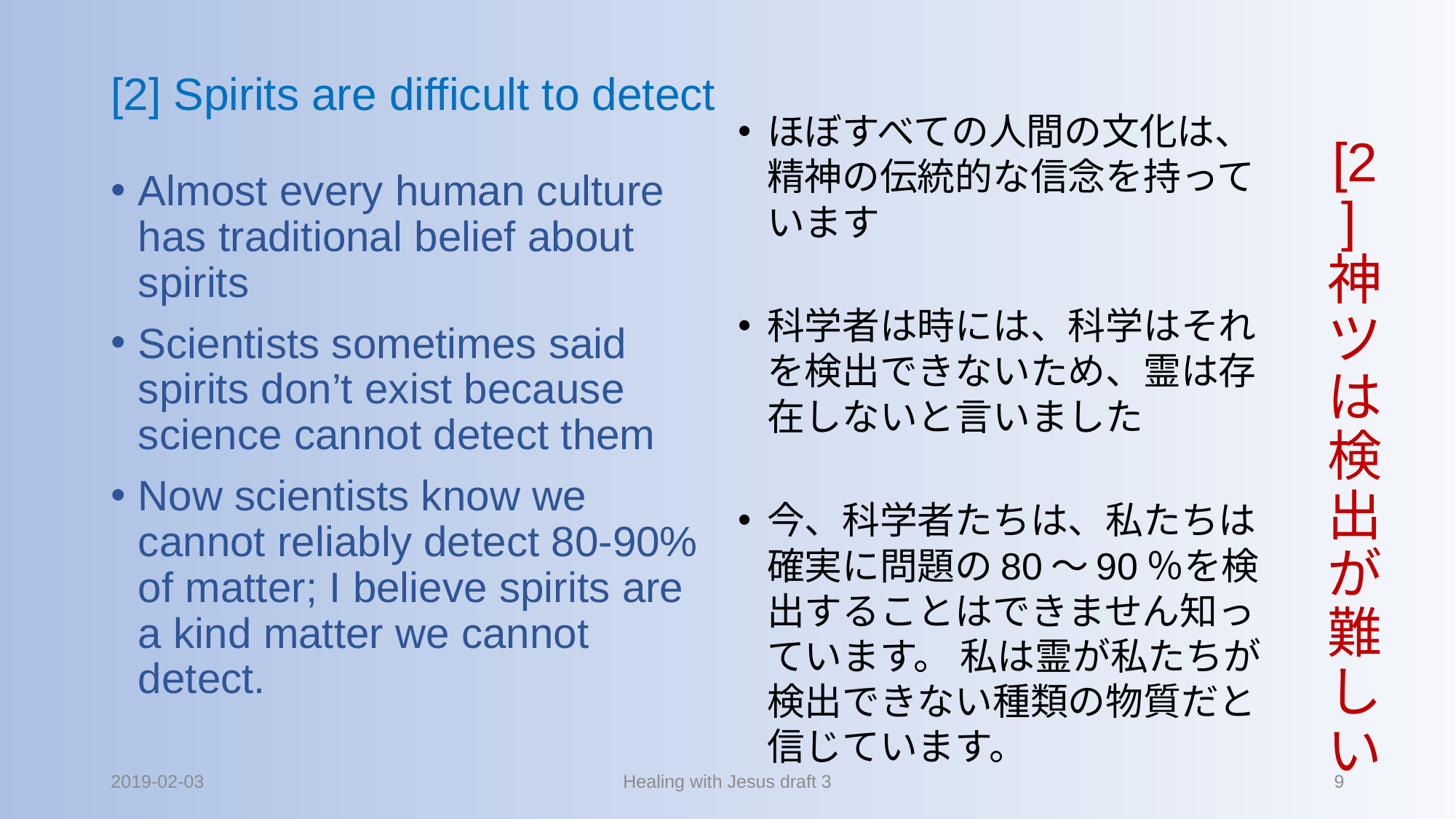

ほぼすべての人間の文化は、精神の伝統的な信念を持っています
科学者は時には、科学はそれを検出できないため、霊は存在しないと言いました
今、科学者たちは、私たちは確実に問題の80〜90％を検出することはできません知っています。 私は霊が私たちが検出できない種類の物質だと信じています。
# [2] Spirits are difficult to detect
[2]神ツは検出が難しい
Almost every human culture has traditional belief about spirits
Scientists sometimes said spirits don’t exist because science cannot detect them
Now scientists know we cannot reliably detect 80-90% of matter; I believe spirits are a kind matter we cannot detect.
2019-02-03
Healing with Jesus draft 3
9